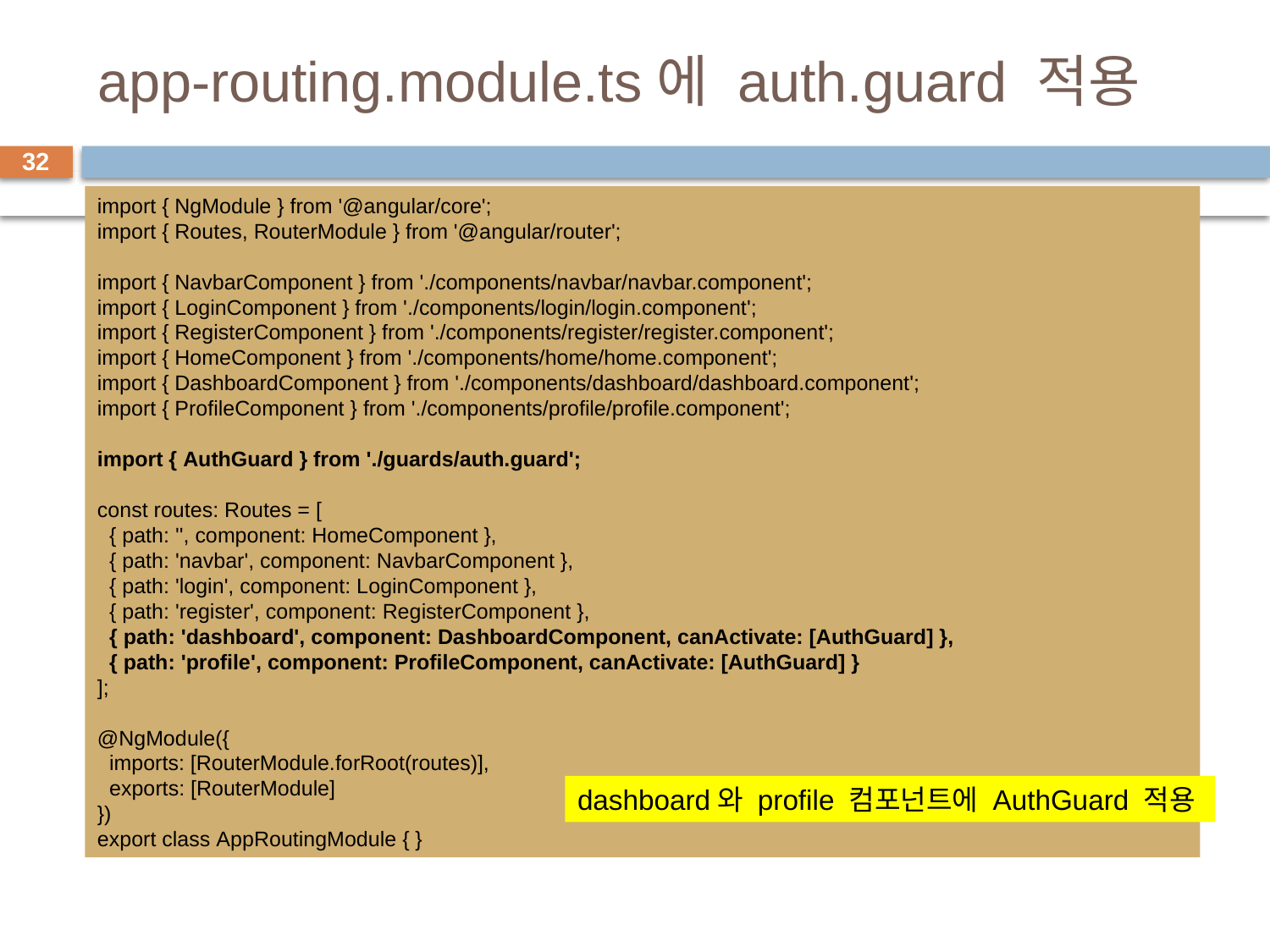

# app-routing.module.ts에 auth.guard 적용
32
import { NgModule } from '@angular/core';
import { Routes, RouterModule } from '@angular/router';
import { NavbarComponent } from './components/navbar/navbar.component';
import { LoginComponent } from './components/login/login.component';
import { RegisterComponent } from './components/register/register.component';
import { HomeComponent } from './components/home/home.component';
import { DashboardComponent } from './components/dashboard/dashboard.component';
import { ProfileComponent } from './components/profile/profile.component';
import { AuthGuard } from './guards/auth.guard';
const routes: Routes = [
  { path: '', component: HomeComponent },
  { path: 'navbar', component: NavbarComponent },
  { path: 'login', component: LoginComponent },
  { path: 'register', component: RegisterComponent },
  { path: 'dashboard', component: DashboardComponent, canActivate: [AuthGuard] },
  { path: 'profile', component: ProfileComponent, canActivate: [AuthGuard] }
];
@NgModule({
  imports: [RouterModule.forRoot(routes)],
  exports: [RouterModule]
})
export class AppRoutingModule { }
dashboard와 profile 컴포넌트에 AuthGuard 적용